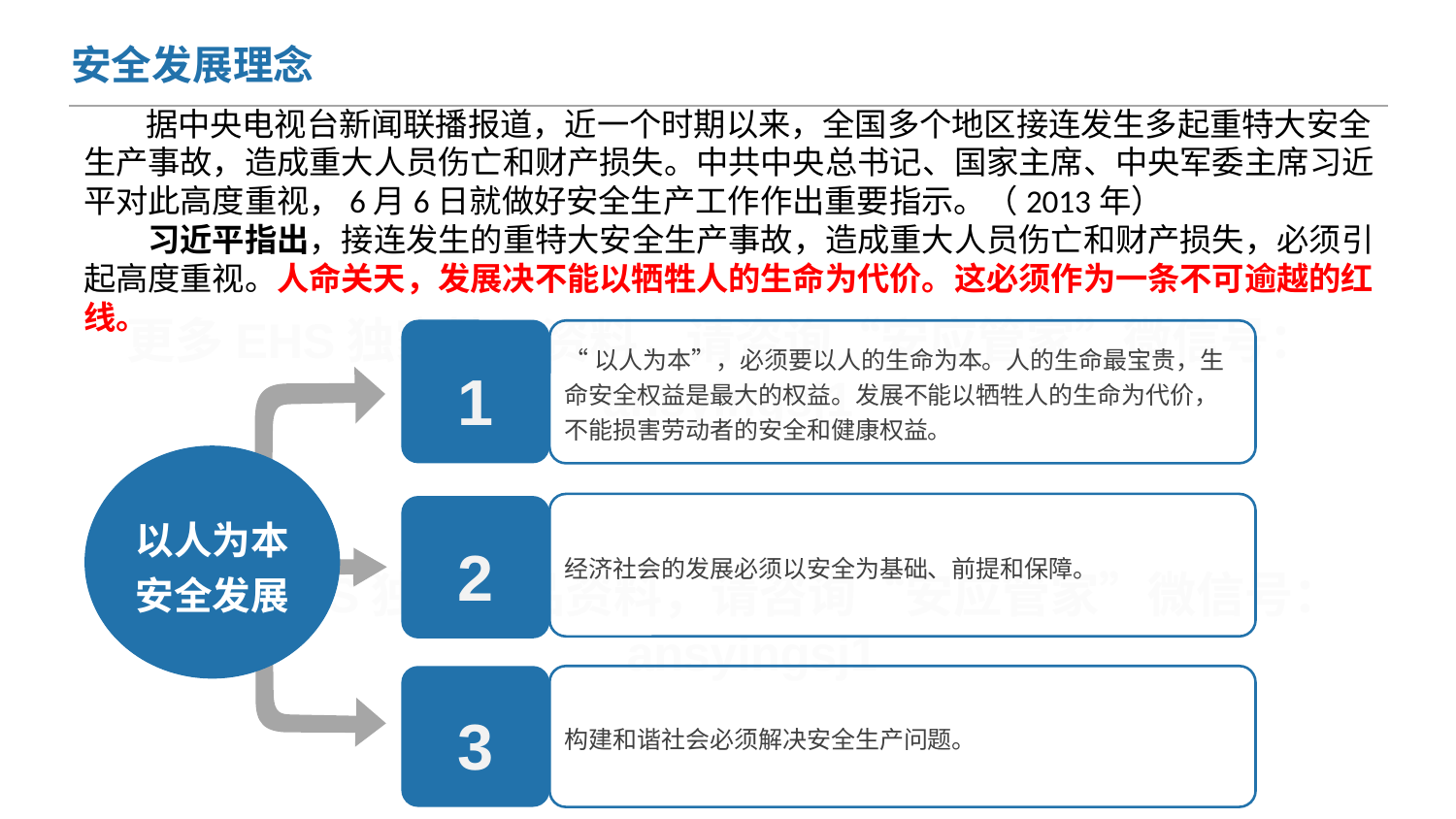

安全发展理念
              据中央电视台新闻联播报道，近一个时期以来，全国多个地区接连发生多起重特大安全生产事故，造成重大人员伤亡和财产损失。中共中央总书记、国家主席、中央军委主席习近平对此高度重视，6月6日就做好安全生产工作作出重要指示。（2013年）
　　习近平指出，接连发生的重特大安全生产事故，造成重大人员伤亡和财产损失，必须引起高度重视。人命关天，发展决不能以牺牲人的生命为代价。这必须作为一条不可逾越的红线。
1
“以人为本”，必须要以人的生命为本。人的生命最宝贵，生命安全权益是最大的权益。发展不能以牺牲人的生命为代价，不能损害劳动者的安全和健康权益。

以人为本安全发展

经济社会的发展必须以安全为基础、前提和保障。
2

3
构建和谐社会必须解决安全生产问题。